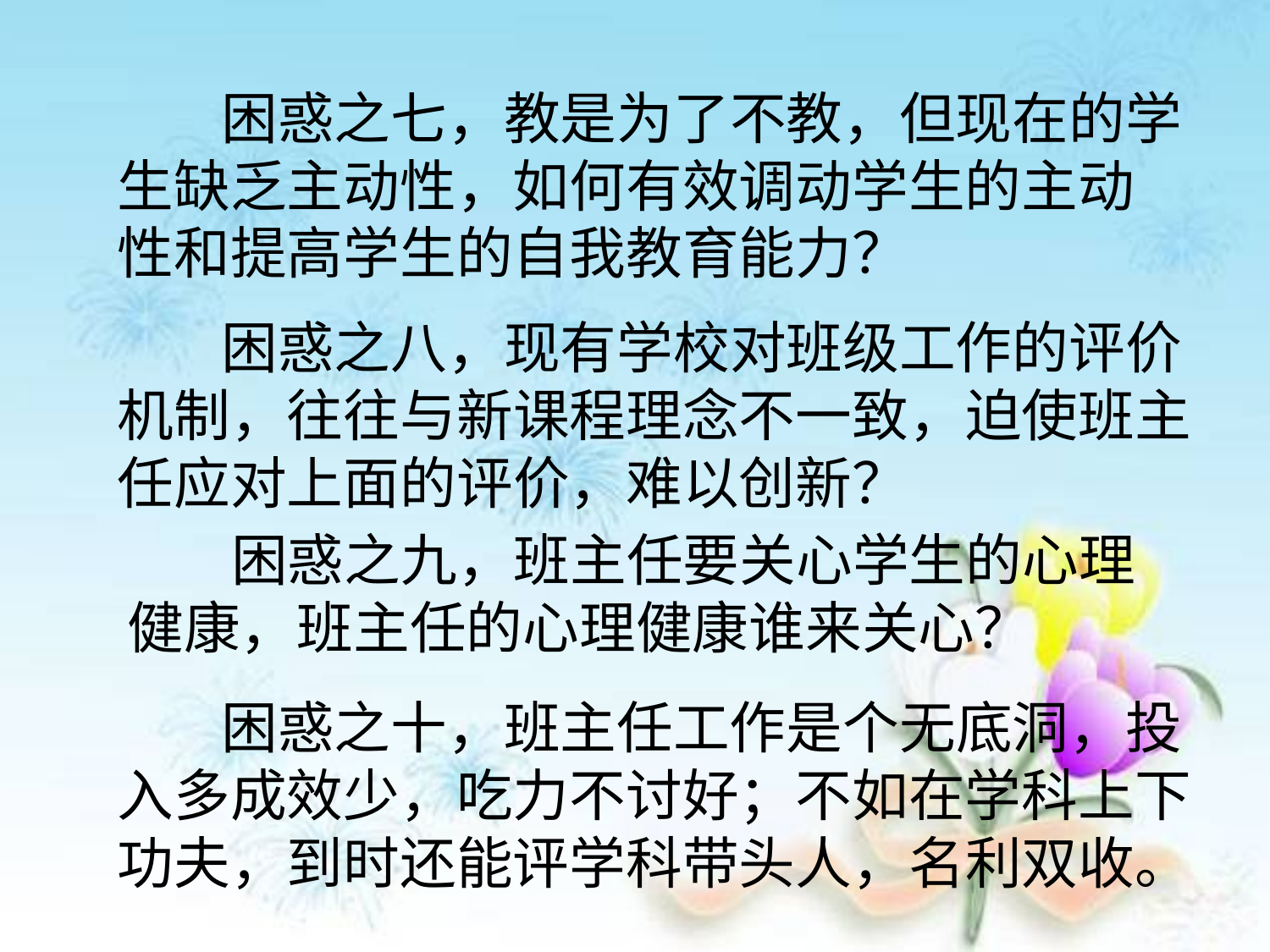

困惑之七，教是为了不教，但现在的学生缺乏主动性，如何有效调动学生的主动性和提高学生的自我教育能力？
       困惑之八，现有学校对班级工作的评价机制，往往与新课程理念不一致，迫使班主任应对上面的评价，难以创新？
       困惑之九，班主任要关心学生的心理健康，班主任的心理健康谁来关心？

       困惑之十，班主任工作是个无底洞，投入多成效少，吃力不讨好；不如在学科上下功夫，到时还能评学科带头人，名利双收。